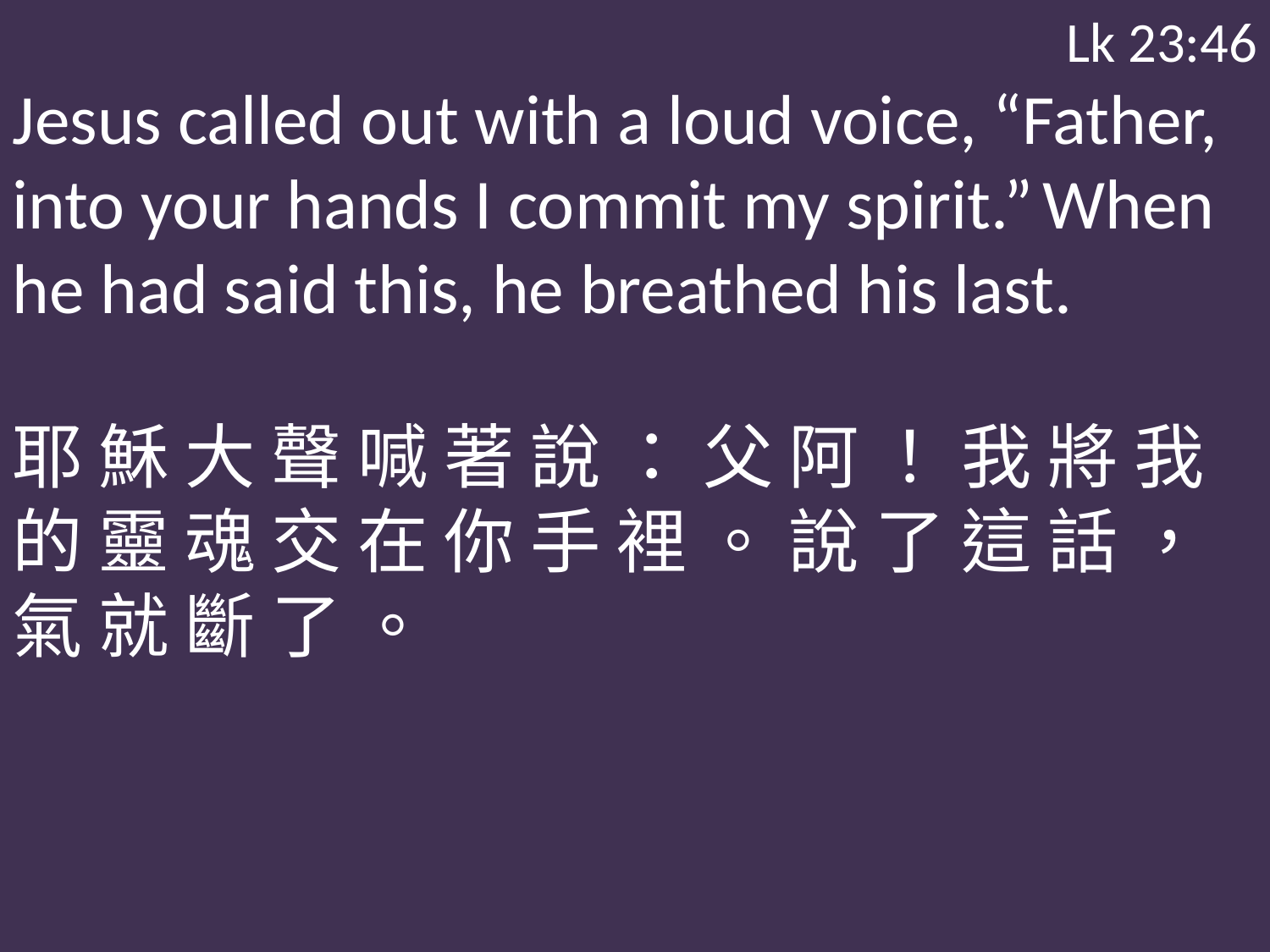

Lk 23:46
Jesus called out with a loud voice, “Father, into your hands I commit my spirit.” When he had said this, he breathed his last.

耶 穌 大 聲 喊 著 說 ： 父 阿 ！ 我 將 我 的 靈 魂 交 在 你 手 裡 。 說 了 這 話 ， 氣 就 斷 了 。